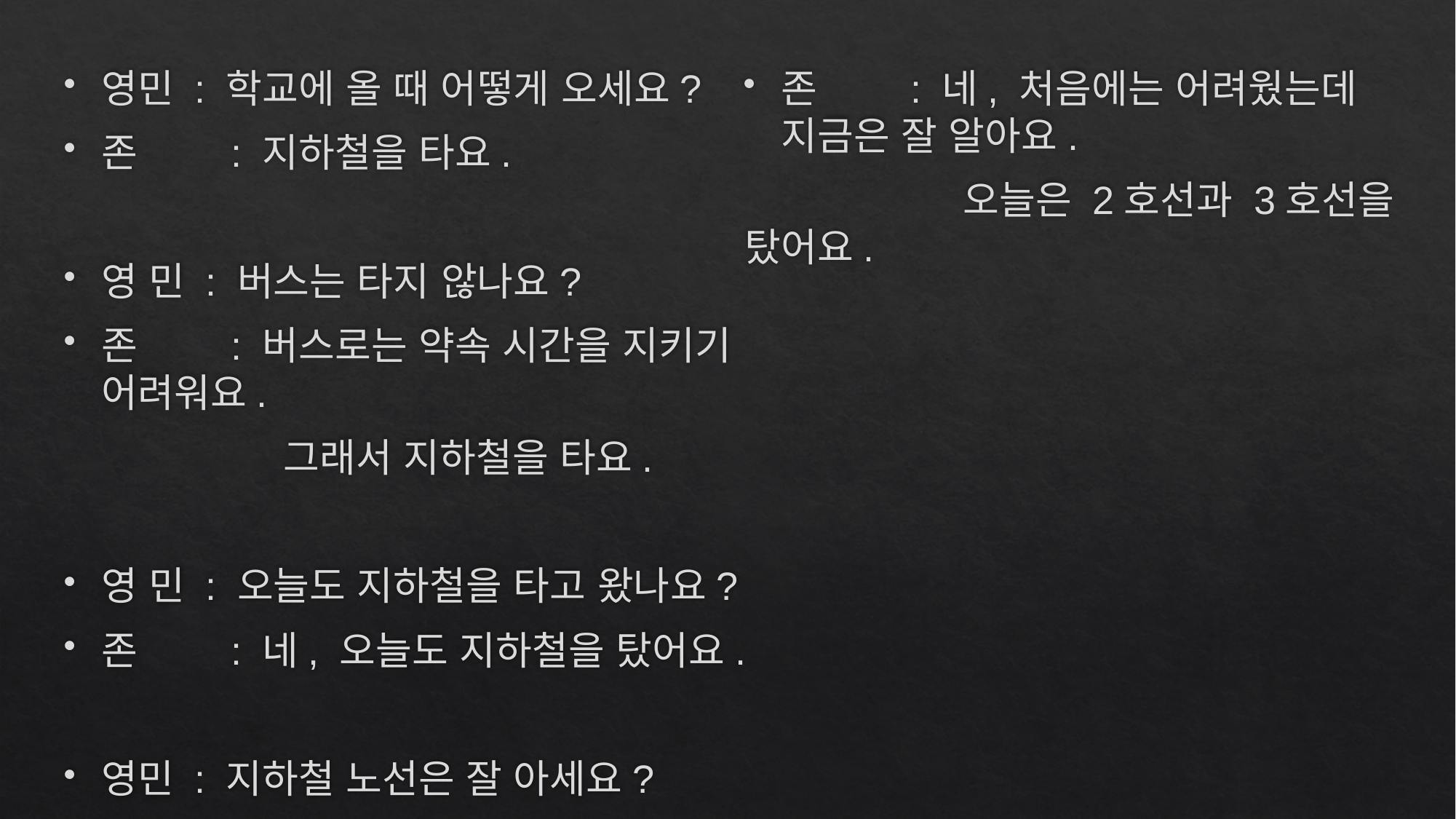

영민 : 학교에 올 때 어떻게 오세요?
존	 : 지하철을 타요.

영 민 : 버스는 타지 않나요?
존	 : 버스로는 약속 시간을 지키기 어려워요.
		그래서 지하철을 타요.

영 민 : 오늘도 지하철을 타고 왔나요?
존	 : 네, 오늘도 지하철을 탔어요.

영민 : 지하철 노선은 잘 아세요?
존	 : 네, 처음에는 어려웠는데 지금은 잘 알아요.
		오늘은 2호선과 3호선을 탔어요.